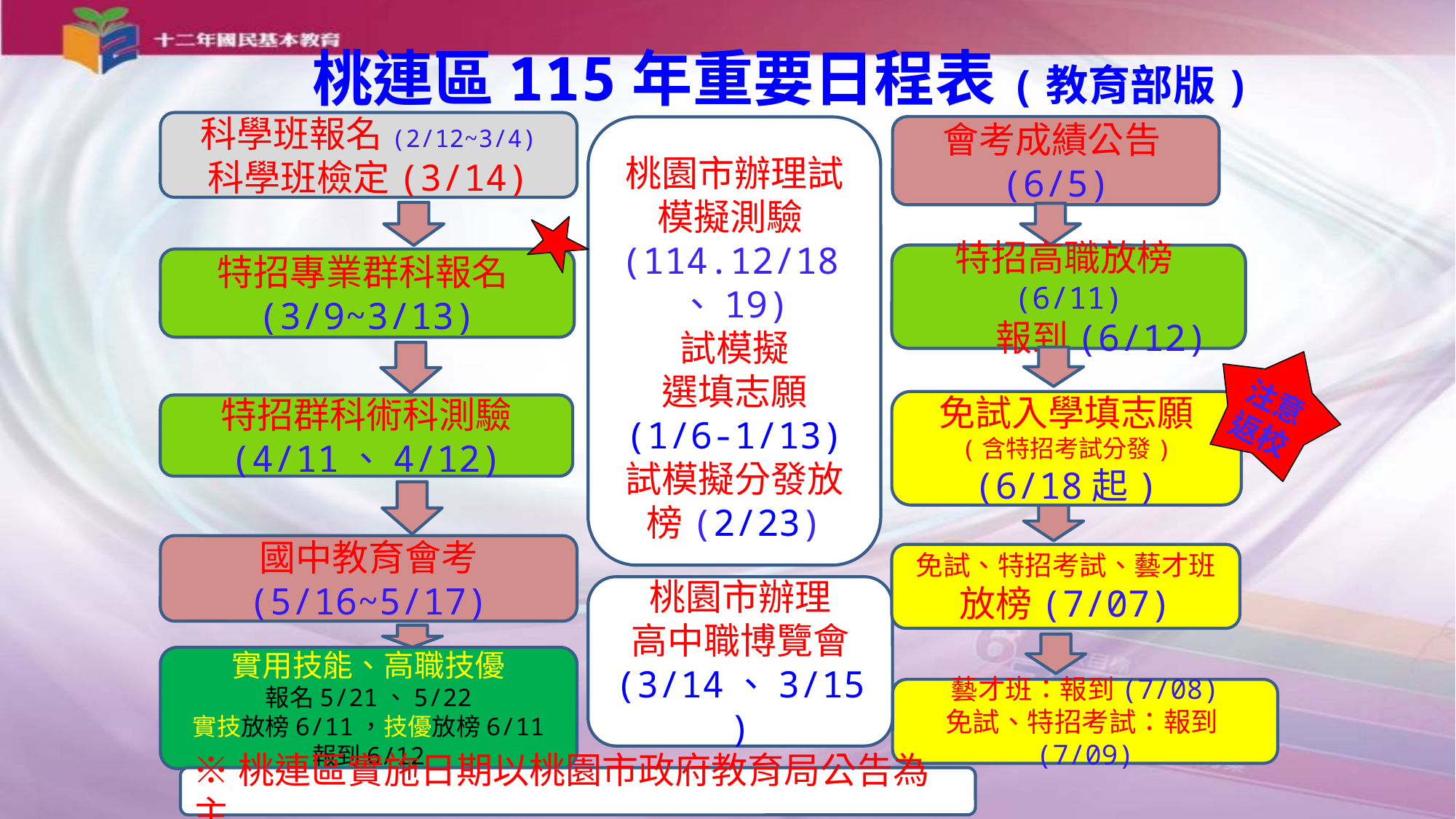

桃連區115年重要日程表(教育部版)

科學班報名(2/12~3/4)
科學班檢定(3/14)
會考成績公告(6/5)

桃園市辦理試模擬測驗(114.12/18、19)
試模擬
選填志願 (1/6-1/13)
試模擬分發放榜(2/23)

特招高職放榜(6/11)
       報到(6/12)
特招專業群科報名(3/9~3/13)

注意返校

免試入學填志願
(含特招考試分發)
(6/18起)
特招群科術科測驗
(4/11、4/12)

國中教育會考
(5/16~5/17)
免試、特招考試、藝才班
放榜(7/07)
桃園市辦理
高中職博覽會
(3/14、3/15)

實用技能、高職技優
報名5/21、5/22
實技放榜6/11，技優放榜6/11
報到6/12
藝才班：報到(7/08)
免試、特招考試：報到(7/09)
※桃連區實施日期以桃園市政府教育局公告為主